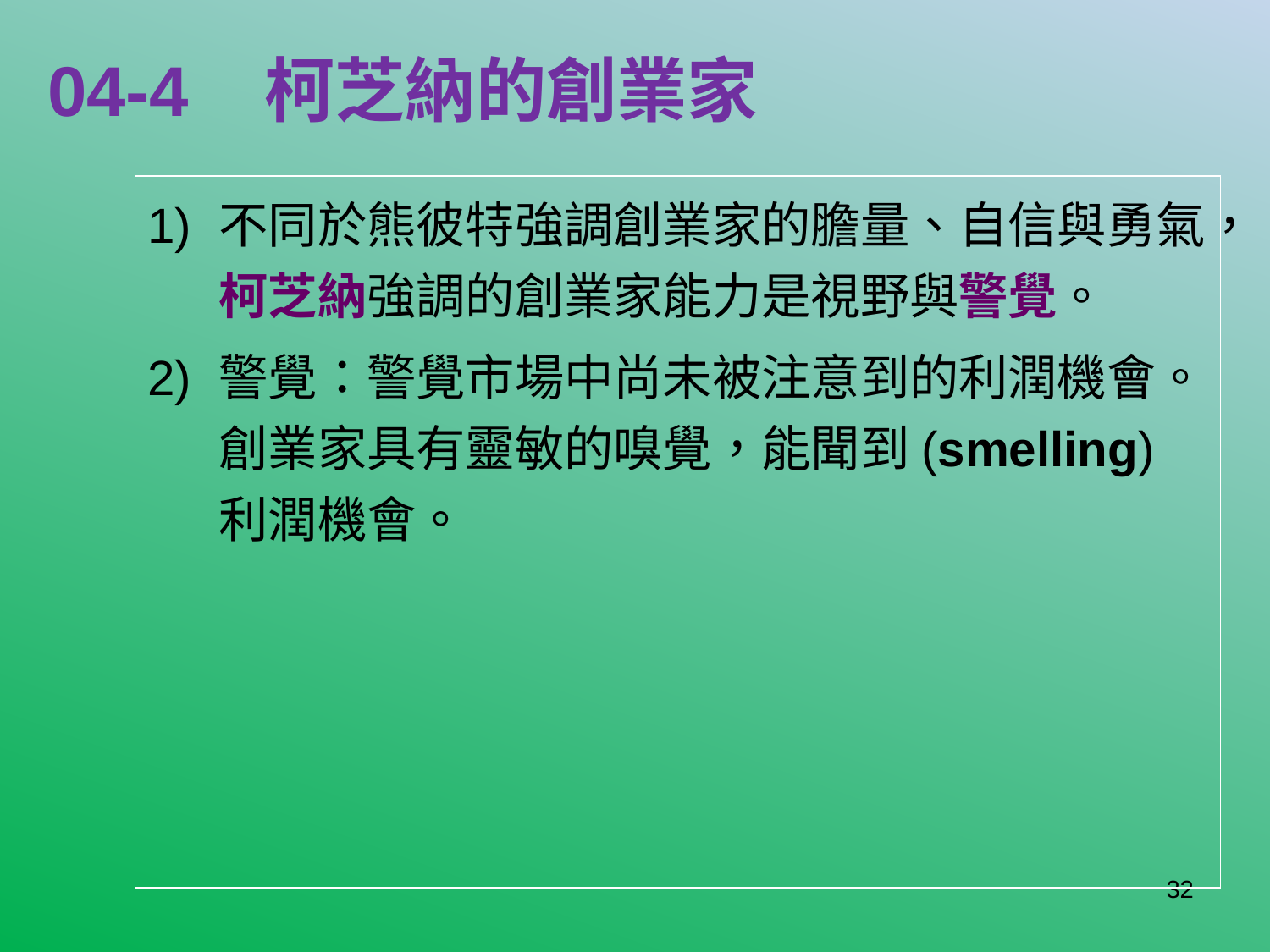

# 04-4   柯芝納的創業家
不同於熊彼特強調創業家的膽量、自信與勇氣，柯芝納強調的創業家能力是視野與警覺。
警覺：警覺市場中尚未被注意到的利潤機會。創業家具有靈敏的嗅覺，能聞到(smelling) 利潤機會。

32